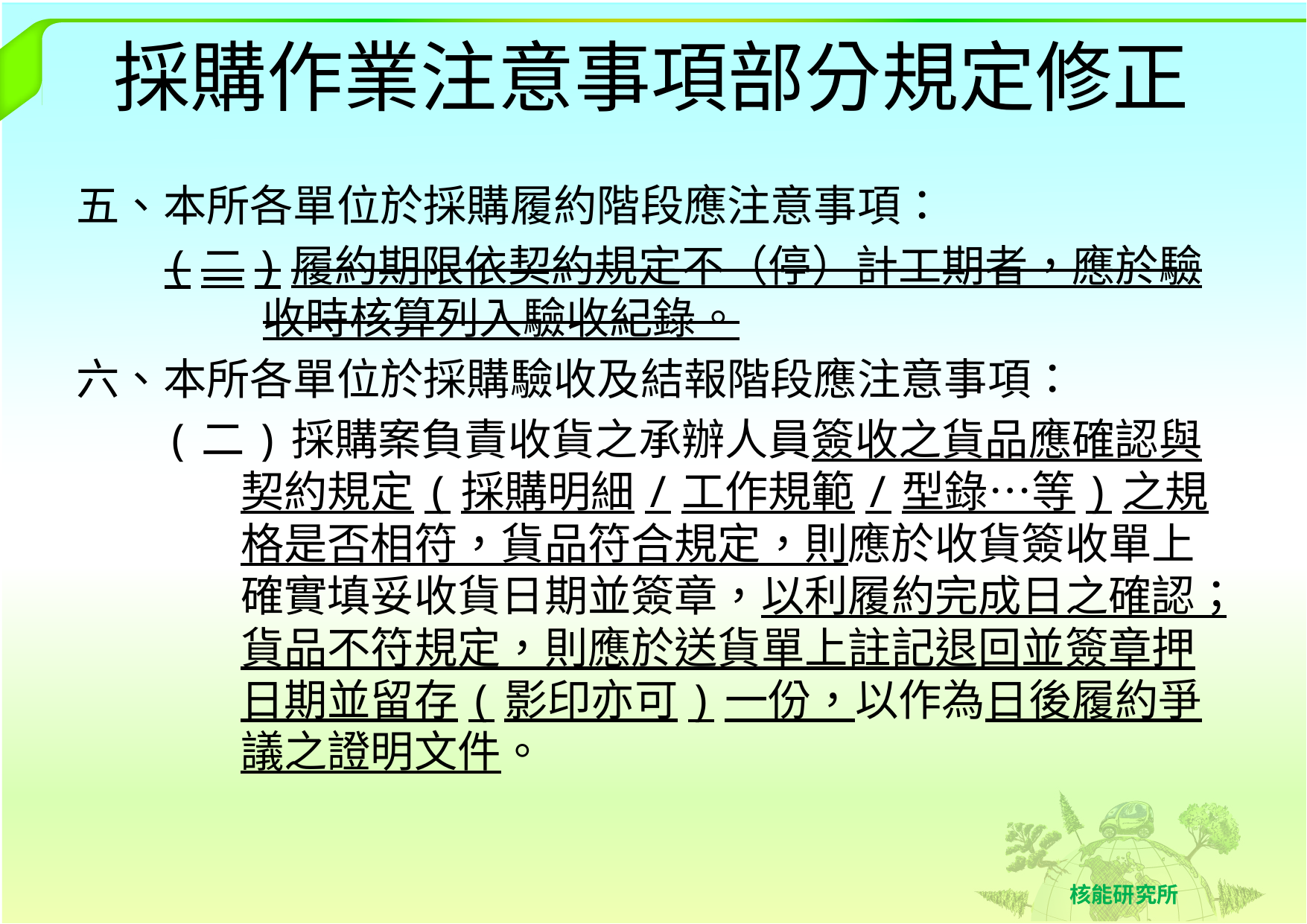

# 採購作業注意事項部分規定修正
五、本所各單位於採購履約階段應注意事項：
(二)履約期限依契約規定不（停）計工期者，應於驗收時核算列入驗收紀錄。
六、本所各單位於採購驗收及結報階段應注意事項：
(二)採購案負責收貨之承辦人員簽收之貨品應確認與契約規定(採購明細/工作規範/型錄…等)之規格是否相符，貨品符合規定，則應於收貨簽收單上確實填妥收貨日期並簽章，以利履約完成日之確認；貨品不符規定，則應於送貨單上註記退回並簽章押日期並留存(影印亦可)一份，以作為日後履約爭議之證明文件。